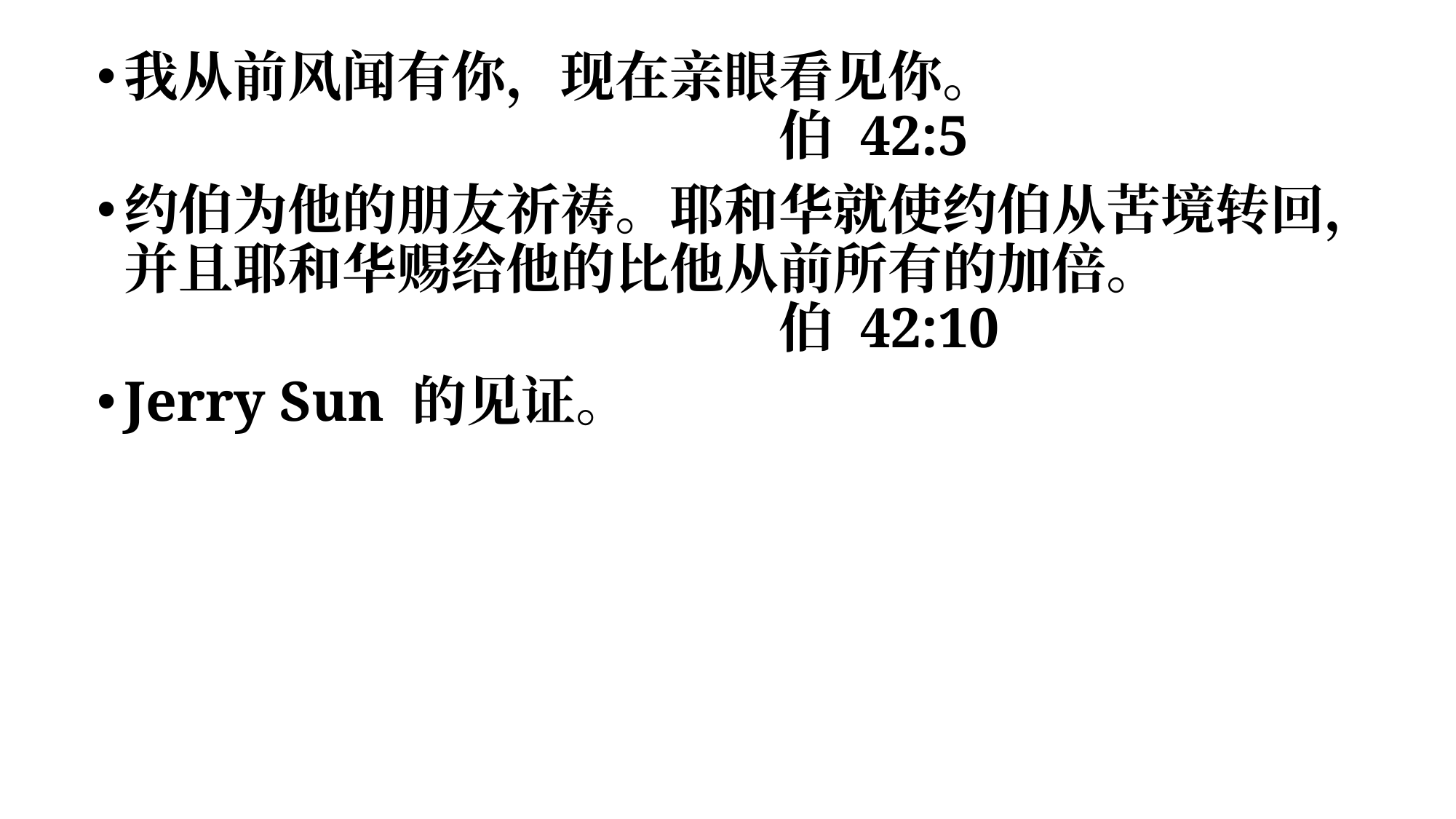

我从前风闻有你，现在亲眼看见你。									伯 42:5
约伯为他的朋友祈祷。耶和华就使约伯从苦境转回，并且耶和华赐给他的比他从前所有的加倍。								伯 42:10
Jerry Sun 的见证。